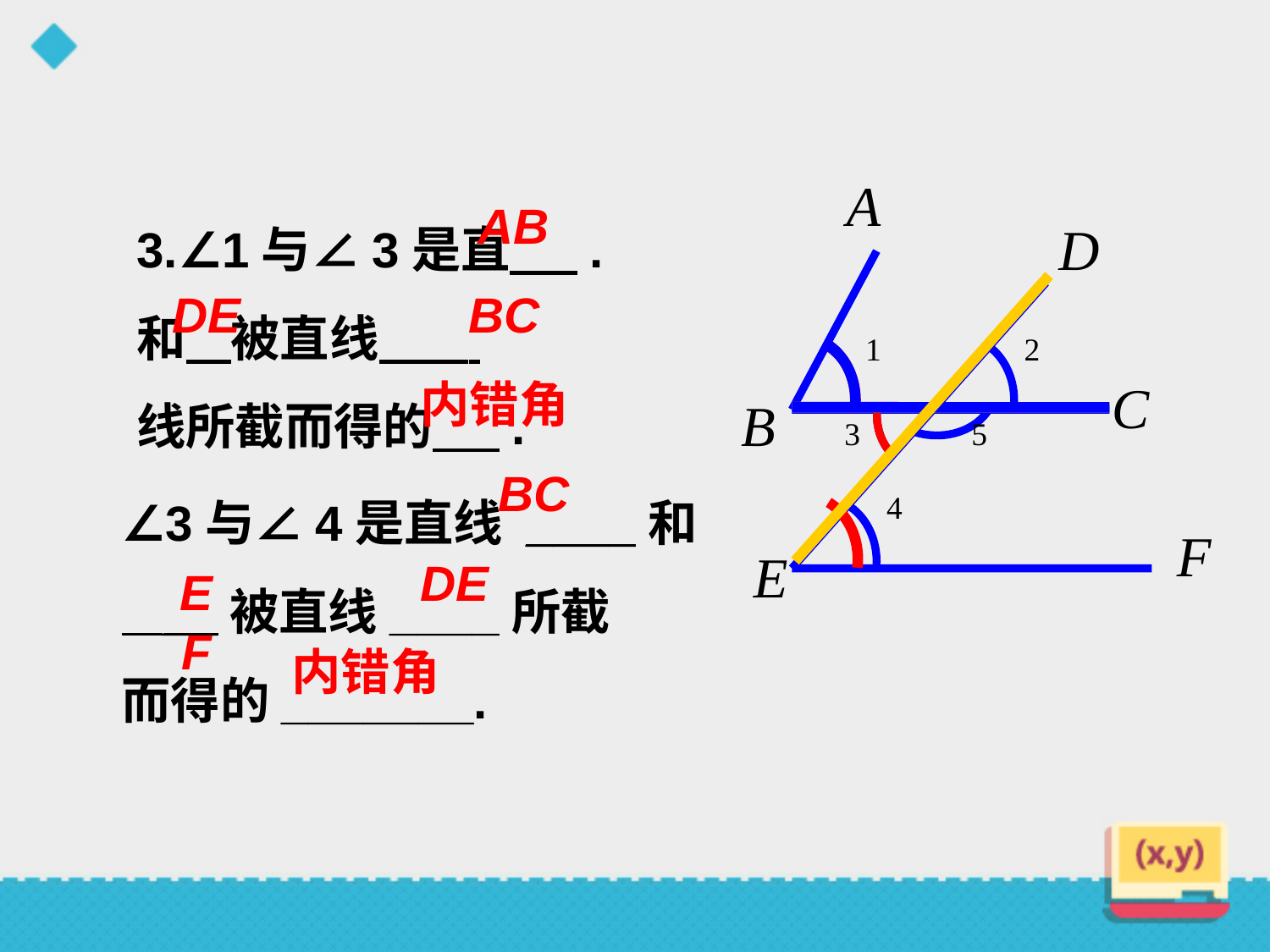

A
D
1
2
C
B
3
5
4
F
E

3.∠1与∠3是直      .
和    被直线
线所截而得的      .

AB

DE
BC

内错角

∠3与∠4是直线 ____和
   __被直线____所截
而得的_______.
BC

DE
EF
内错角